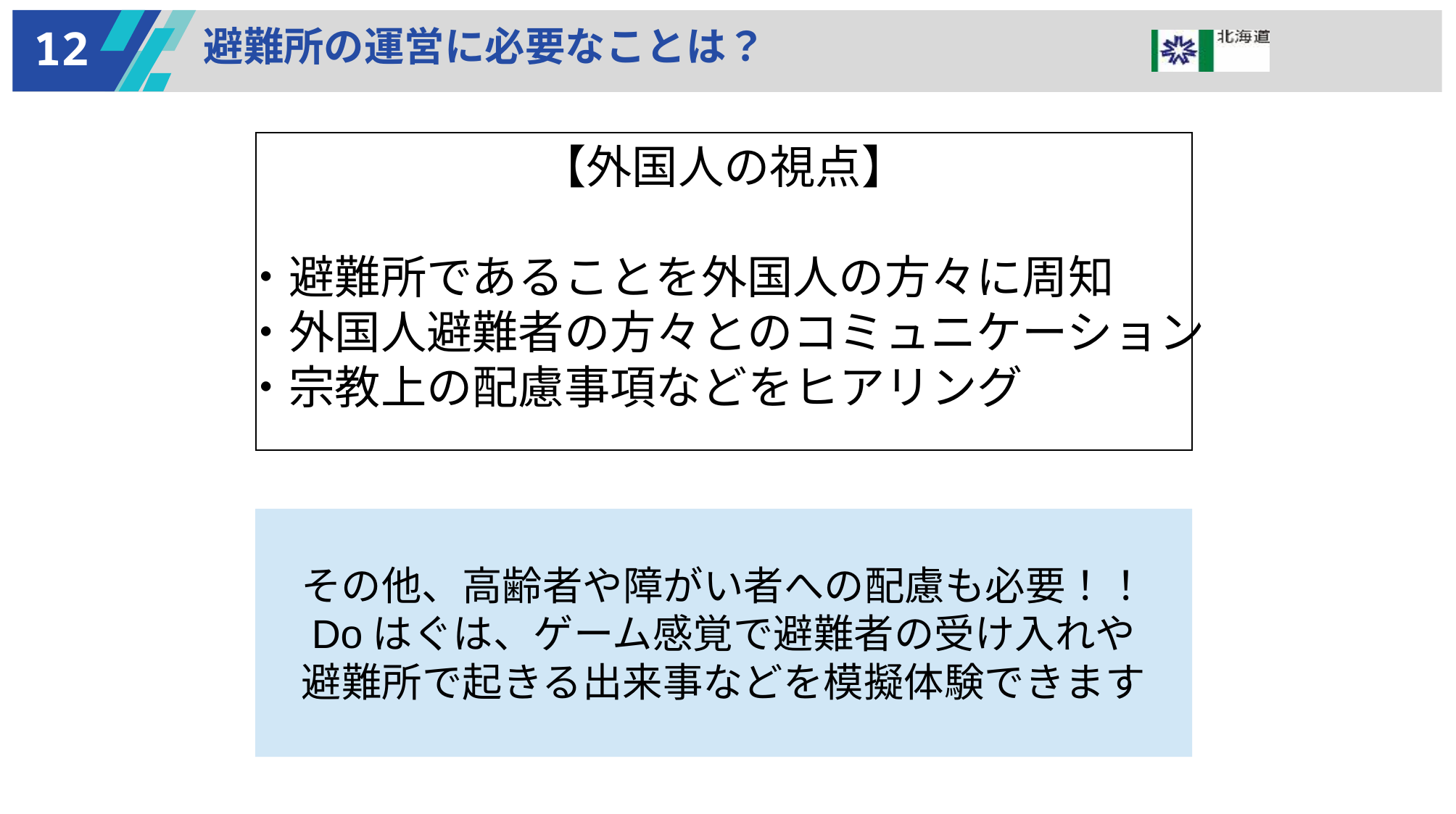

12
避難所の運営に必要なことは？
【外国人の視点】

・避難所であることを外国人の方々に周知
・外国人避難者の方々とのコミュニケーション
・宗教上の配慮事項などをヒアリング
その他、高齢者や障がい者への配慮も必要！！
Doはぐは、ゲーム感覚で避難者の受け入れや
避難所で起きる出来事などを模擬体験できます